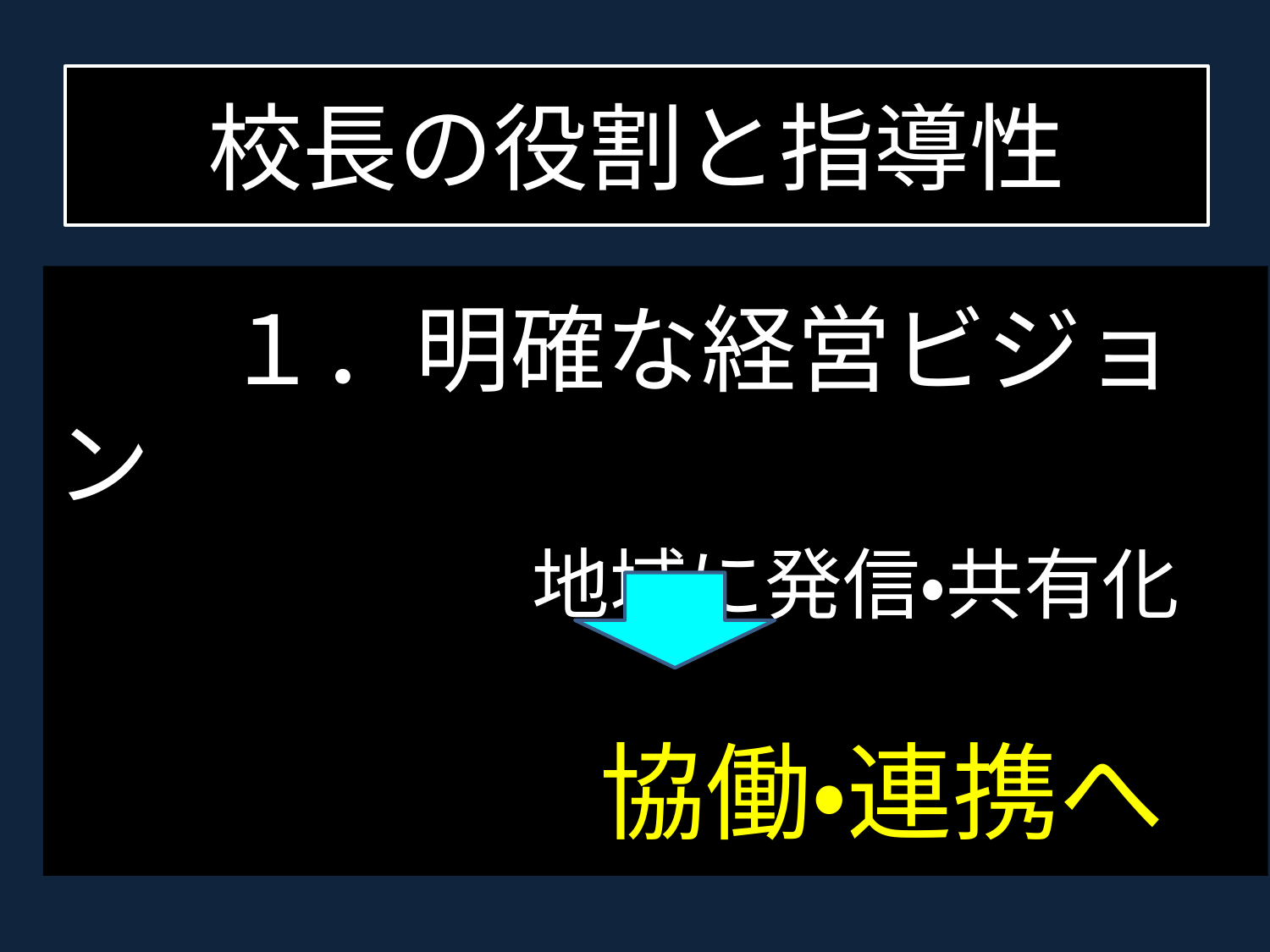

# 校長の役割と指導性
　　１．明確な経営ビジョン
　　　　　地域に発信・共有化

　　　　　　　協働・連携へ